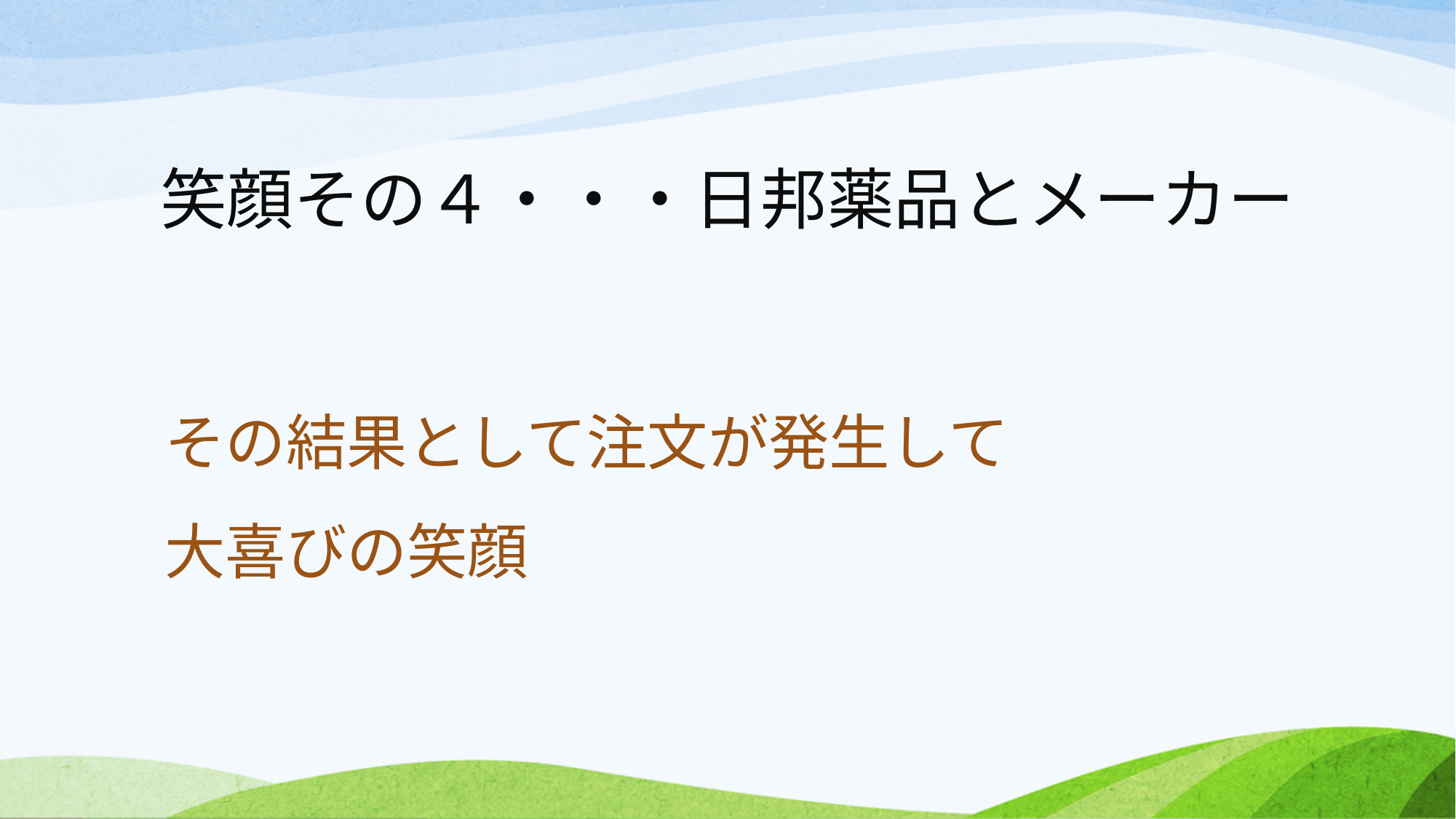

笑顔その４・・・日邦薬品とメーカー
その結果として注文が発生して
大喜びの笑顔